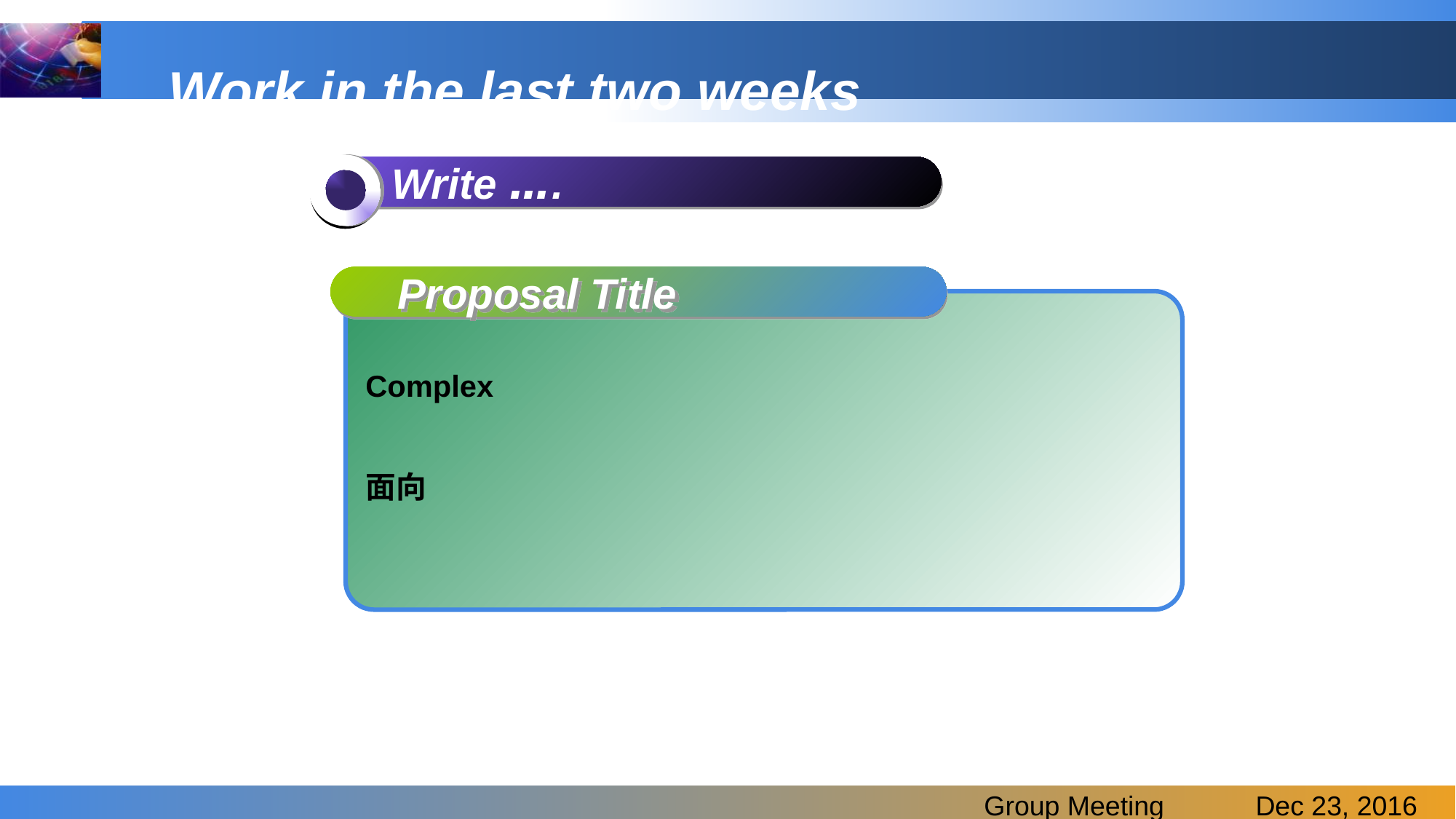

# Work in the last two weeks

Write ….

Proposal Title

Complex
面向